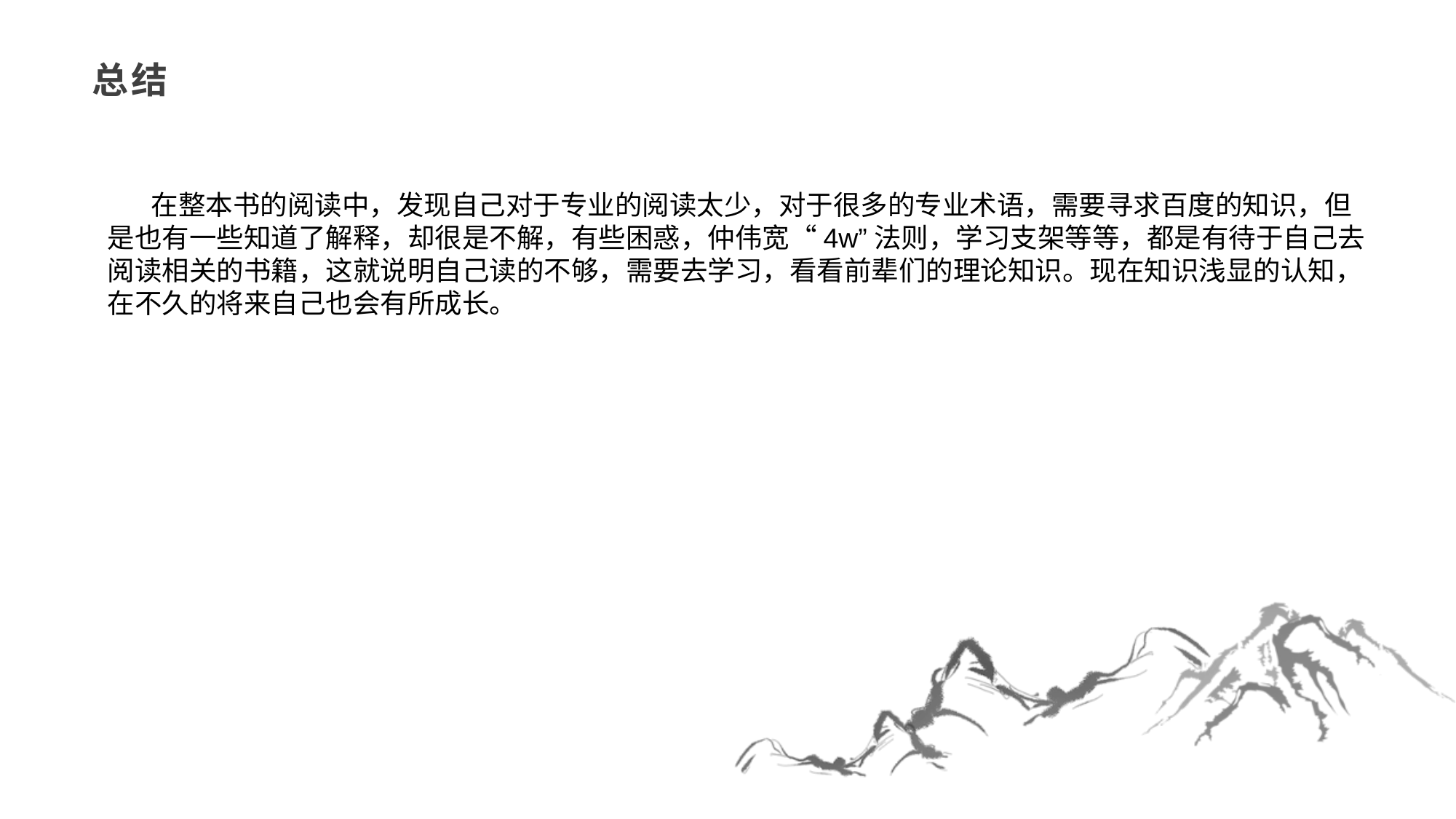

# 总结
      在整本书的阅读中，发现自己对于专业的阅读太少，对于很多的专业术语，需要寻求百度的知识，但是也有一些知道了解释，却很是不解，有些困惑，仲伟宽“4w”法则，学习支架等等，都是有待于自己去阅读相关的书籍，这就说明自己读的不够，需要去学习，看看前辈们的理论知识。现在知识浅显的认知，在不久的将来自己也会有所成长。